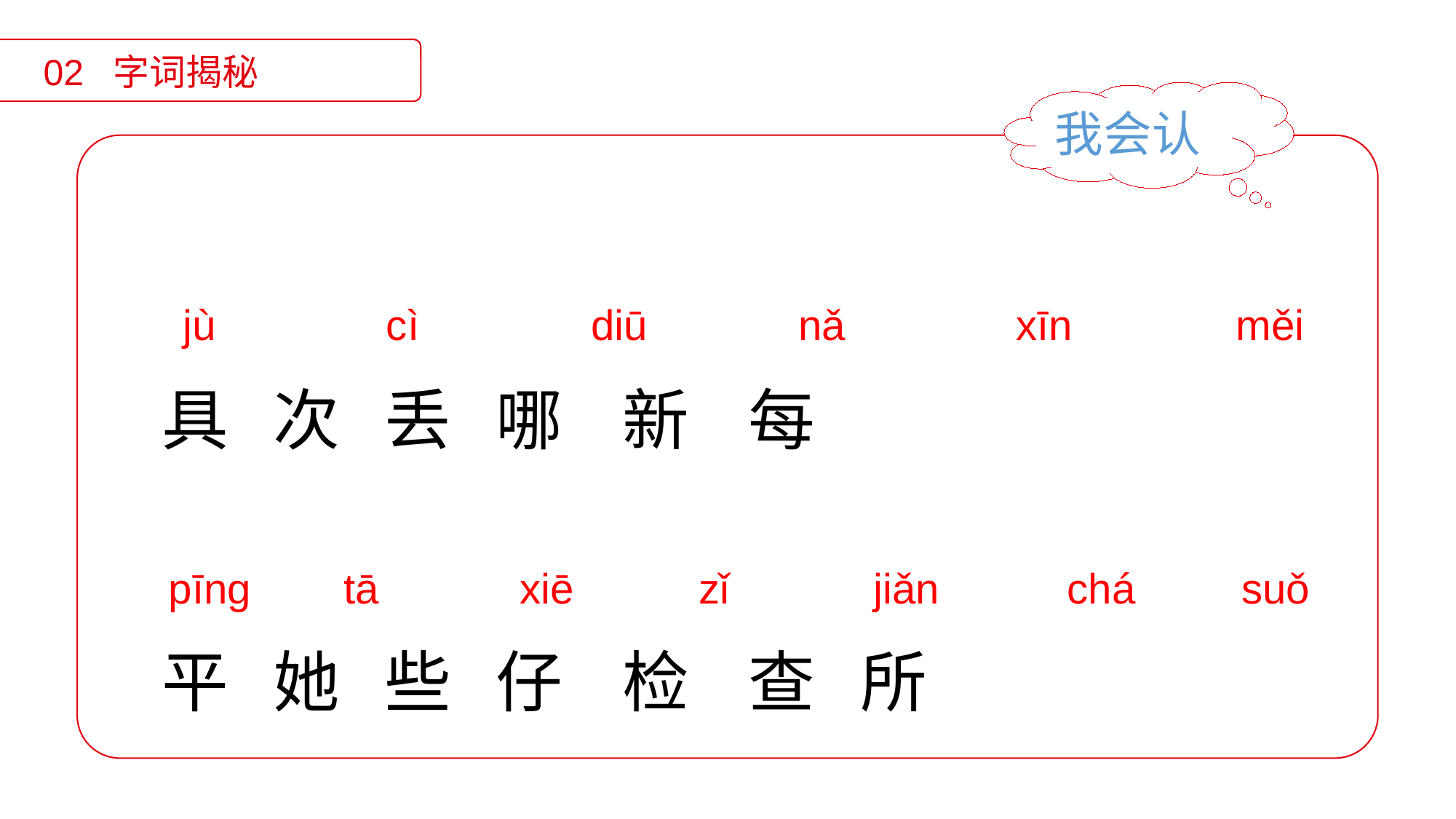

02  字词揭秘
我会认

cì
 diū
 nǎ
 xīn
měi
jù
具   次   丢   哪    新    每

平   她   些   仔    检    查   所
pīnɡ
tā
 xiē
  zǐ
 jiǎn
 chá
suǒ